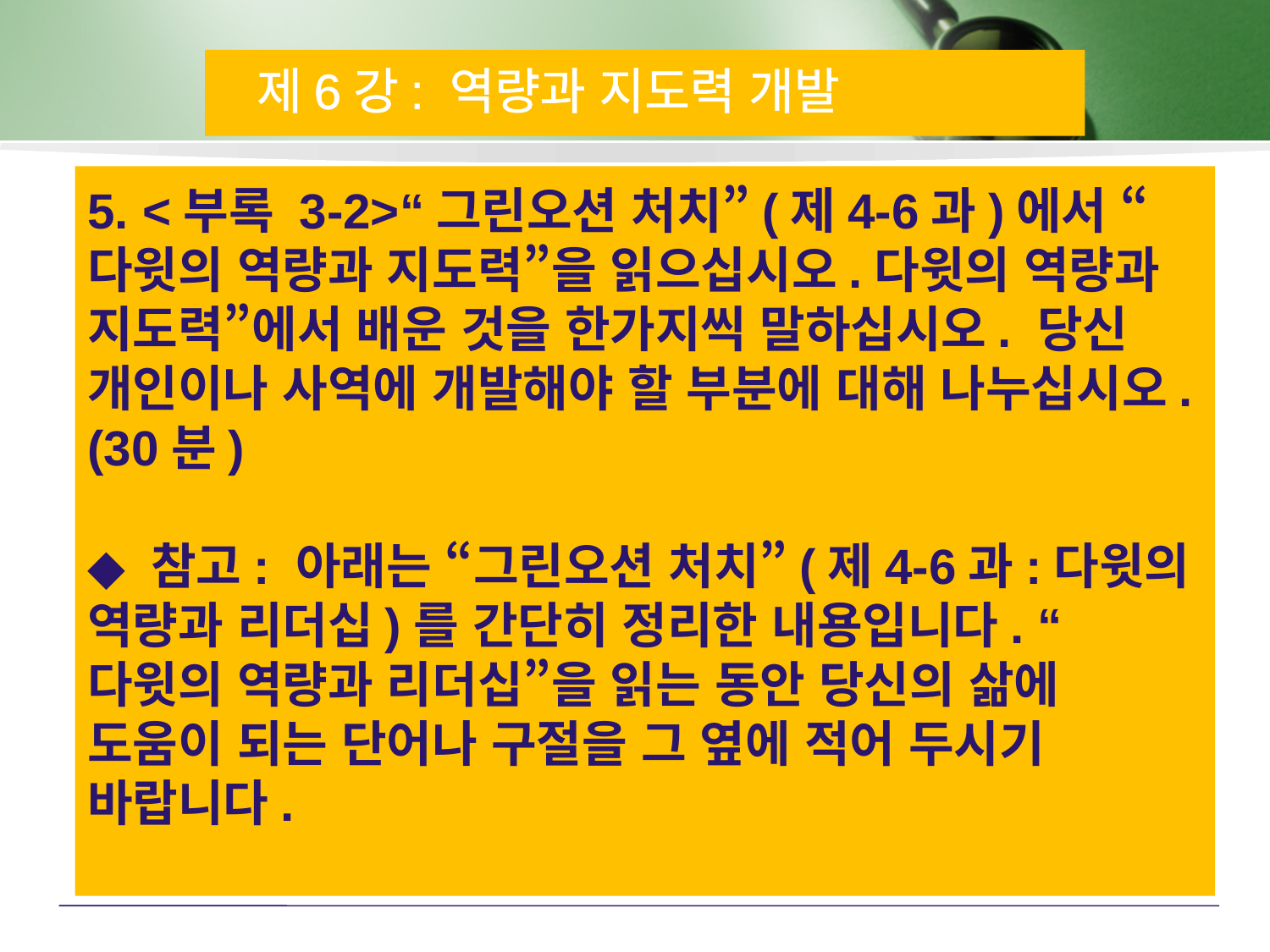

제6강: 역량과 지도력 개발
5. <부록 3-2>“그린오션 처치”(제4-6과)에서 “다윗의 역량과 지도력”을 읽으십시오.다윗의 역량과 지도력”에서 배운 것을 한가지씩 말하십시오. 당신 개인이나 사역에 개발해야 할 부분에 대해 나누십시오.(30분)
◆ 참고: 아래는 “그린오션 처치”(제4-6과:다윗의 역량과 리더십)를 간단히 정리한 내용입니다. “다윗의 역량과 리더십”을 읽는 동안 당신의 삶에 도움이 되는 단어나 구절을 그 옆에 적어 두시기 바랍니다.